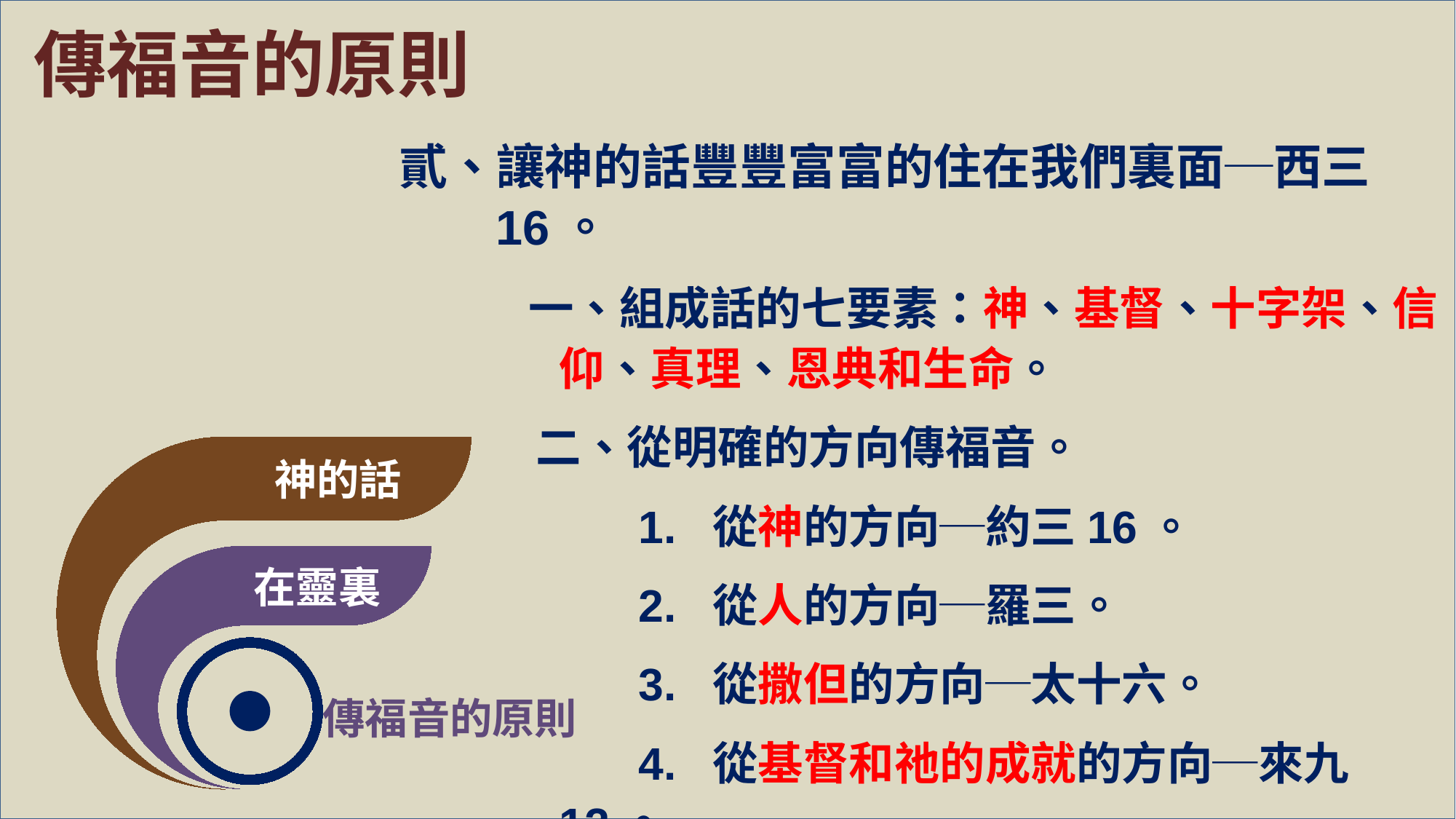

傳福音的原則
貳、讓神的話豐豐富富的住在我們裏面─西三16。
      一、組成話的七要素：神、基督、十字架、信仰、真理、恩典和生命。
      二、從明確的方向傳福音。
              1.  從神的方向─約三16。
              2.  從人的方向─羅三。
              3.  從撒但的方向─太十六。
              4.  從基督和祂的成就的方向─來九12。

神的話

在靈裏

傳福音的原則